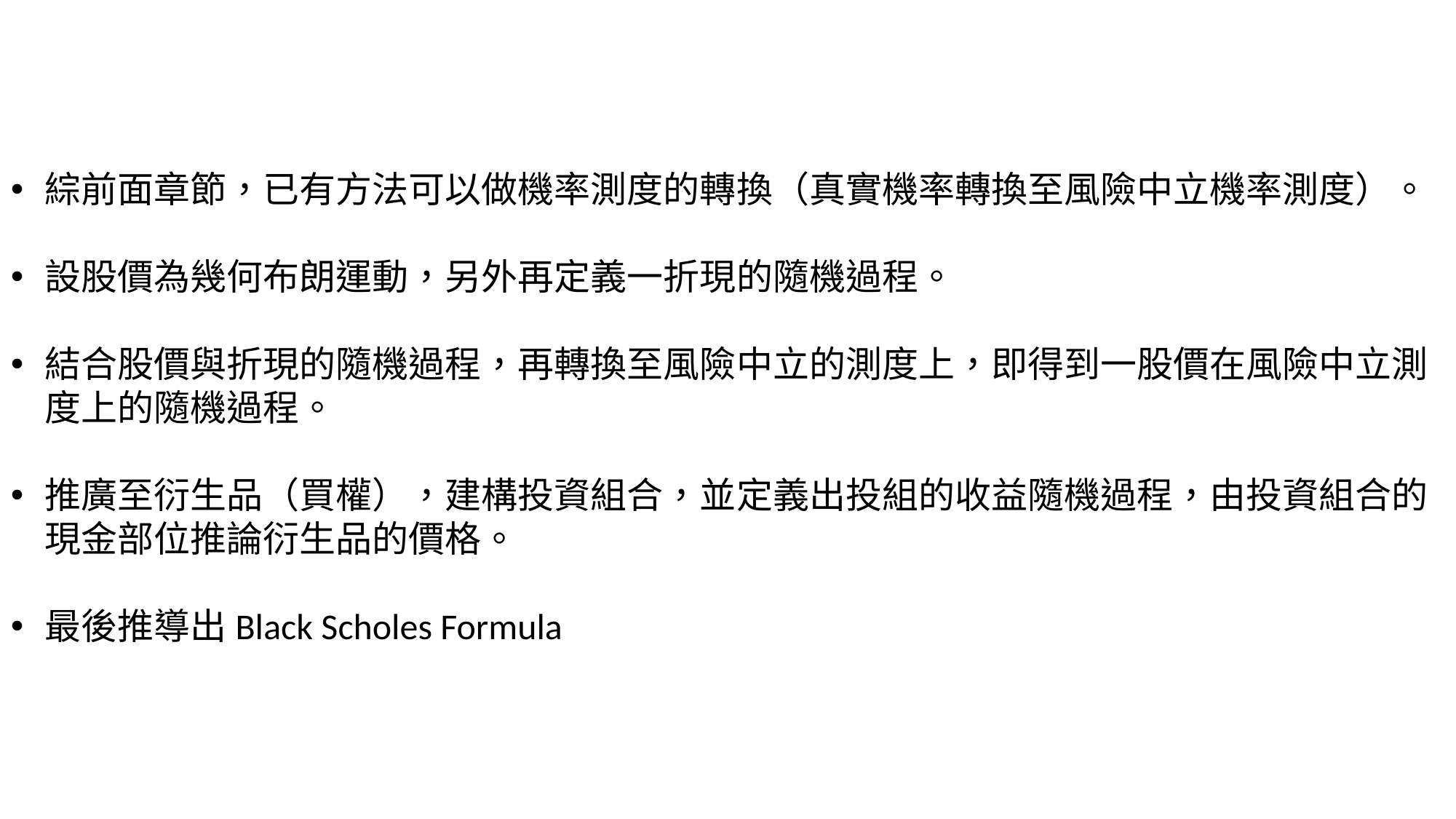

綜前面章節，已有方法可以做機率測度的轉換（真實機率轉換至風險中立機率測度）。

設股價為幾何布朗運動，另外再定義一折現的隨機過程。

結合股價與折現的隨機過程，再轉換至風險中立的測度上，即得到一股價在風險中立測度上的隨機過程。

推廣至衍生品（買權），建構投資組合，並定義出投組的收益隨機過程，由投資組合的現金部位推論衍生品的價格。

最後推導出Black Scholes Formula